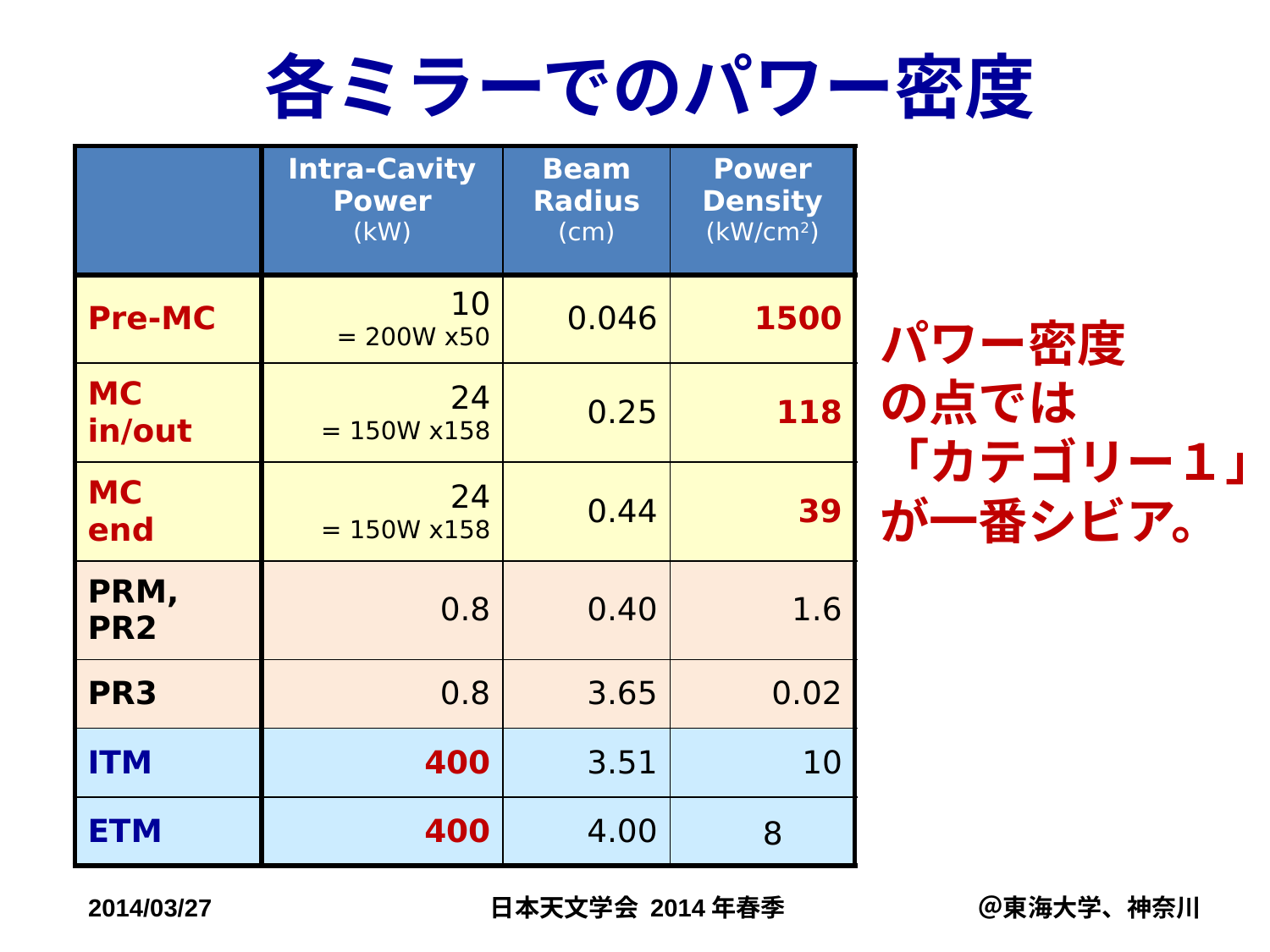

各ミラーでのパワー密度
|  | Intra-Cavity Power (kW) | Beam Radius (cm) | Power Density (kW/cm2) |
| --- | --- | --- | --- |
| Pre-MC | 10 = 200W x50 | 0.046 | 1500 |
| MC in/out | 24 = 150W x158 | 0.25 | 118 |
| MC end | 24 = 150W x158 | 0.44 | 39 |
| PRM, PR2 | 0.8 | 0.40 | 1.6 |
| PR3 | 0.8 | 3.65 | 0.02 |
| ITM | 400 | 3.51 | 10 |
| ETM | 400 | 4.00 | 8 |
パワー密度
の点では
「カテゴリー１」
が一番シビア。
2014/03/27
日本天文学会 2014年春季
＠東海大学、神奈川